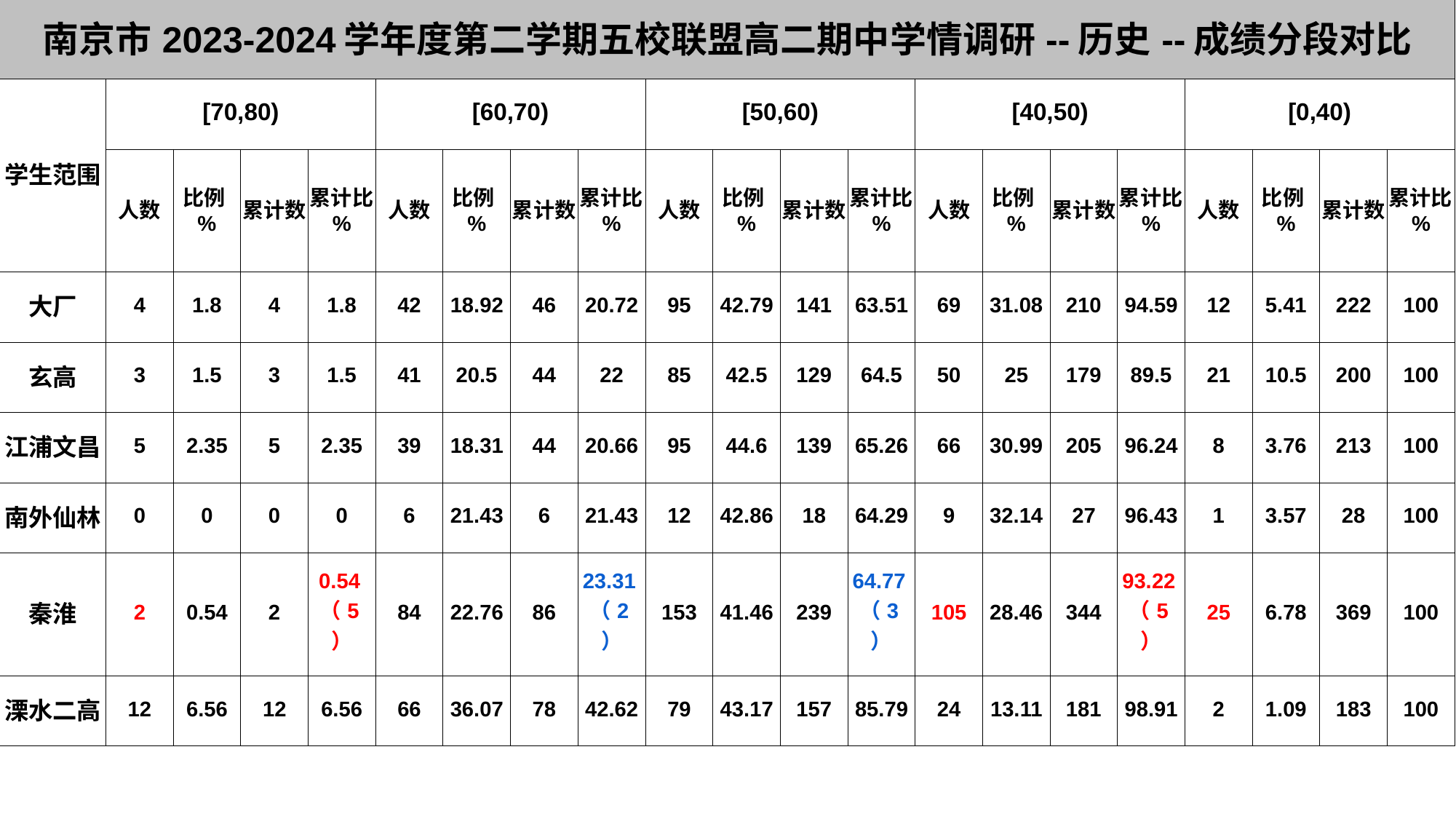

| 南京市2023-2024学年度第二学期五校联盟高二期中学情调研--历史--成绩分段对比 |  |  |  |  |  |  |  |  |  |  |  |  |  |  |  |  |  |  |  |  |
| --- | --- | --- | --- | --- | --- | --- | --- | --- | --- | --- | --- | --- | --- | --- | --- | --- | --- | --- | --- | --- |
| 学生范围 | [70,80) |  |  |  | [60,70) |  |  |  | [50,60) |  |  |  | [40,50) |  |  |  | [0,40) |  |  |  |
|  | 人数 | 比例% | 累计数 | 累计比% | 人数 | 比例% | 累计数 | 累计比% | 人数 | 比例% | 累计数 | 累计比% | 人数 | 比例% | 累计数 | 累计比% | 人数 | 比例% | 累计数 | 累计比% |
| 大厂 | 4 | 1.8 | 4 | 1.8 | 42 | 18.92 | 46 | 20.72 | 95 | 42.79 | 141 | 63.51 | 69 | 31.08 | 210 | 94.59 | 12 | 5.41 | 222 | 100 |
| 玄高 | 3 | 1.5 | 3 | 1.5 | 41 | 20.5 | 44 | 22 | 85 | 42.5 | 129 | 64.5 | 50 | 25 | 179 | 89.5 | 21 | 10.5 | 200 | 100 |
| 江浦文昌 | 5 | 2.35 | 5 | 2.35 | 39 | 18.31 | 44 | 20.66 | 95 | 44.6 | 139 | 65.26 | 66 | 30.99 | 205 | 96.24 | 8 | 3.76 | 213 | 100 |
| 南外仙林 | 0 | 0 | 0 | 0 | 6 | 21.43 | 6 | 21.43 | 12 | 42.86 | 18 | 64.29 | 9 | 32.14 | 27 | 96.43 | 1 | 3.57 | 28 | 100 |
| 秦淮 | 2 | 0.54 | 2 | 0.54（5） | 84 | 22.76 | 86 | 23.31（2） | 153 | 41.46 | 239 | 64.77（3） | 105 | 28.46 | 344 | 93.22（5） | 25 | 6.78 | 369 | 100 |
| 溧水二高 | 12 | 6.56 | 12 | 6.56 | 66 | 36.07 | 78 | 42.62 | 79 | 43.17 | 157 | 85.79 | 24 | 13.11 | 181 | 98.91 | 2 | 1.09 | 183 | 100 |